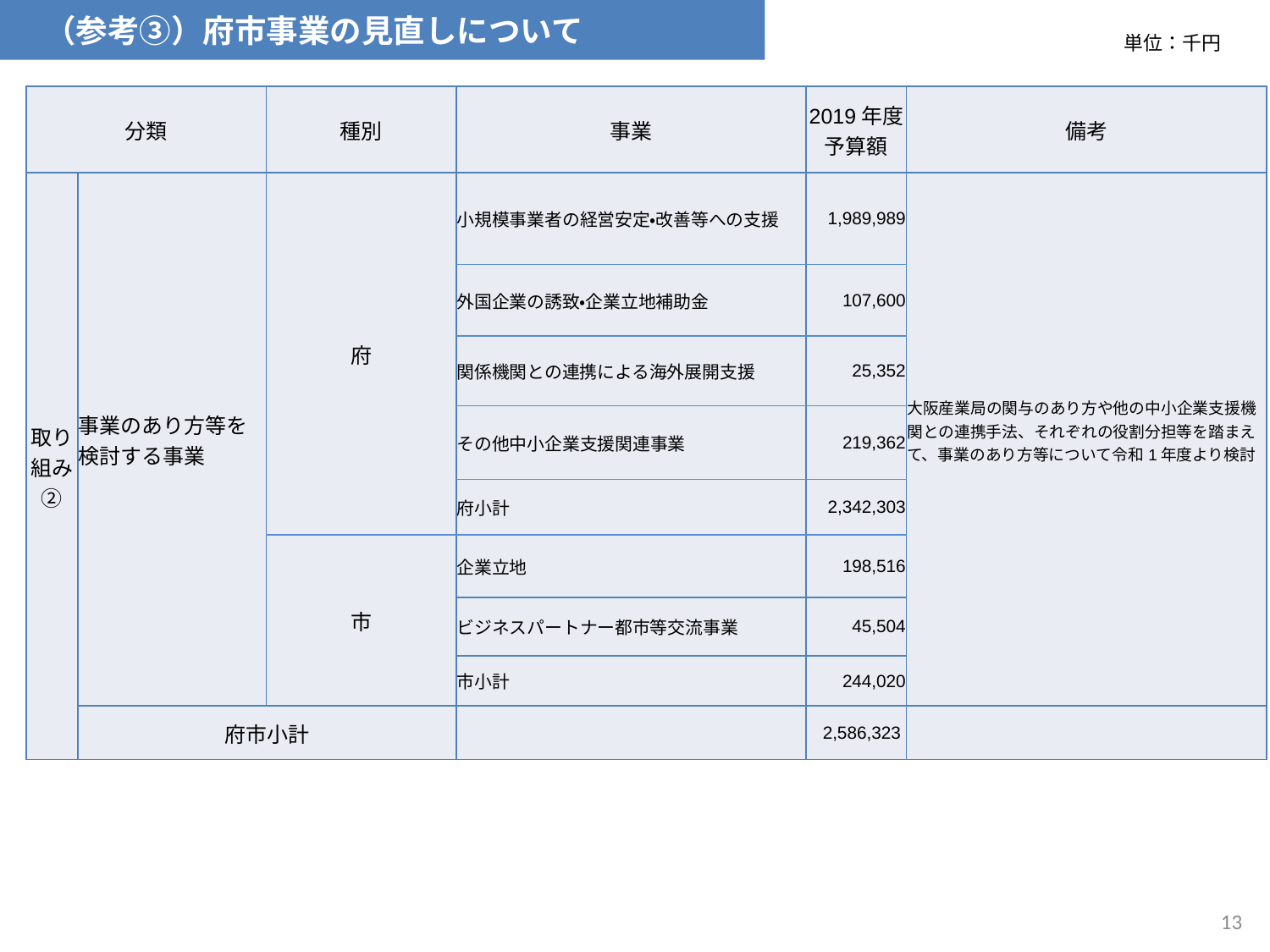

（参考③）府市事業の見直しについて
単位：千円
| 分類 |  | 種別 | 事業 | 2019年度 予算額 | 備考 |
| --- | --- | --- | --- | --- | --- |
| 取り組み② | 事業のあり方等を検討する事業 | 府 | 小規模事業者の経営安定・改善等への支援 | 1,989,989 | 大阪産業局の関与のあり方や他の中小企業支援機関との連携手法、それぞれの役割分担等を踏まえて、事業のあり方等について令和1年度より検討 |
|  |  |  | 外国企業の誘致・企業立地補助金 | 107,600 |  |
|  |  |  | 関係機関との連携による海外展開支援 | 25,352 |  |
|  |  |  | その他中小企業支援関連事業 | 219,362 |  |
|  |  |  | 府小計 | 2,342,303 |  |
|  |  | 市 | 企業立地 | 198,516 |  |
|  |  |  | ビジネスパートナー都市等交流事業 | 45,504 |  |
|  |  |  | 市小計 | 244,020 |  |
|  | 府市小計 |  |  | 2,586,323 |  |
13